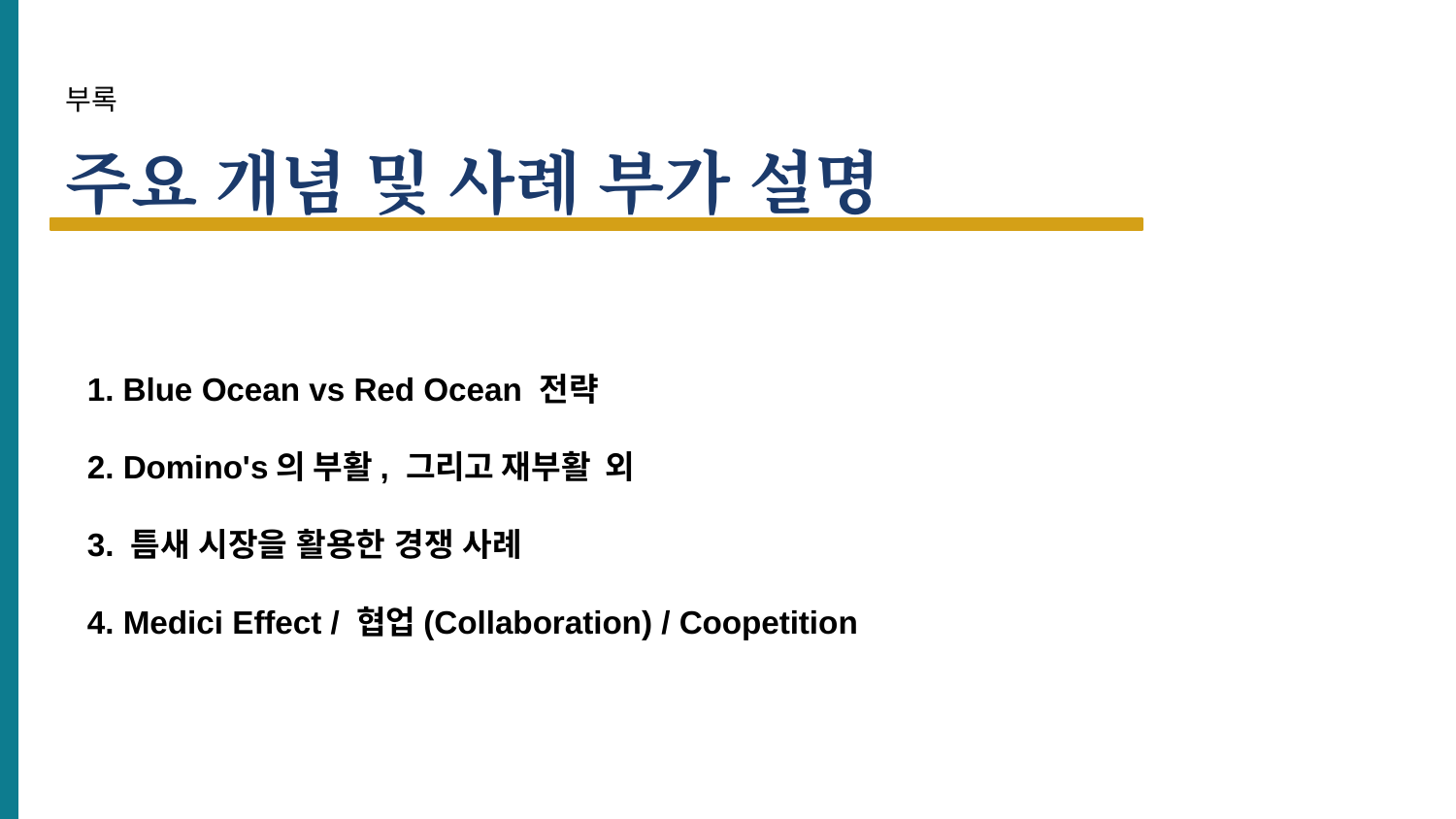

부록
주요 개념 및 사례 부가 설명

1. Blue Ocean vs Red Ocean 전략

2. Domino's의 부활, 그리고 재부활  외
3. 틈새 시장을 활용한 경쟁 사례

4. Medici Effect / 협업(Collaboration) / Coopetition